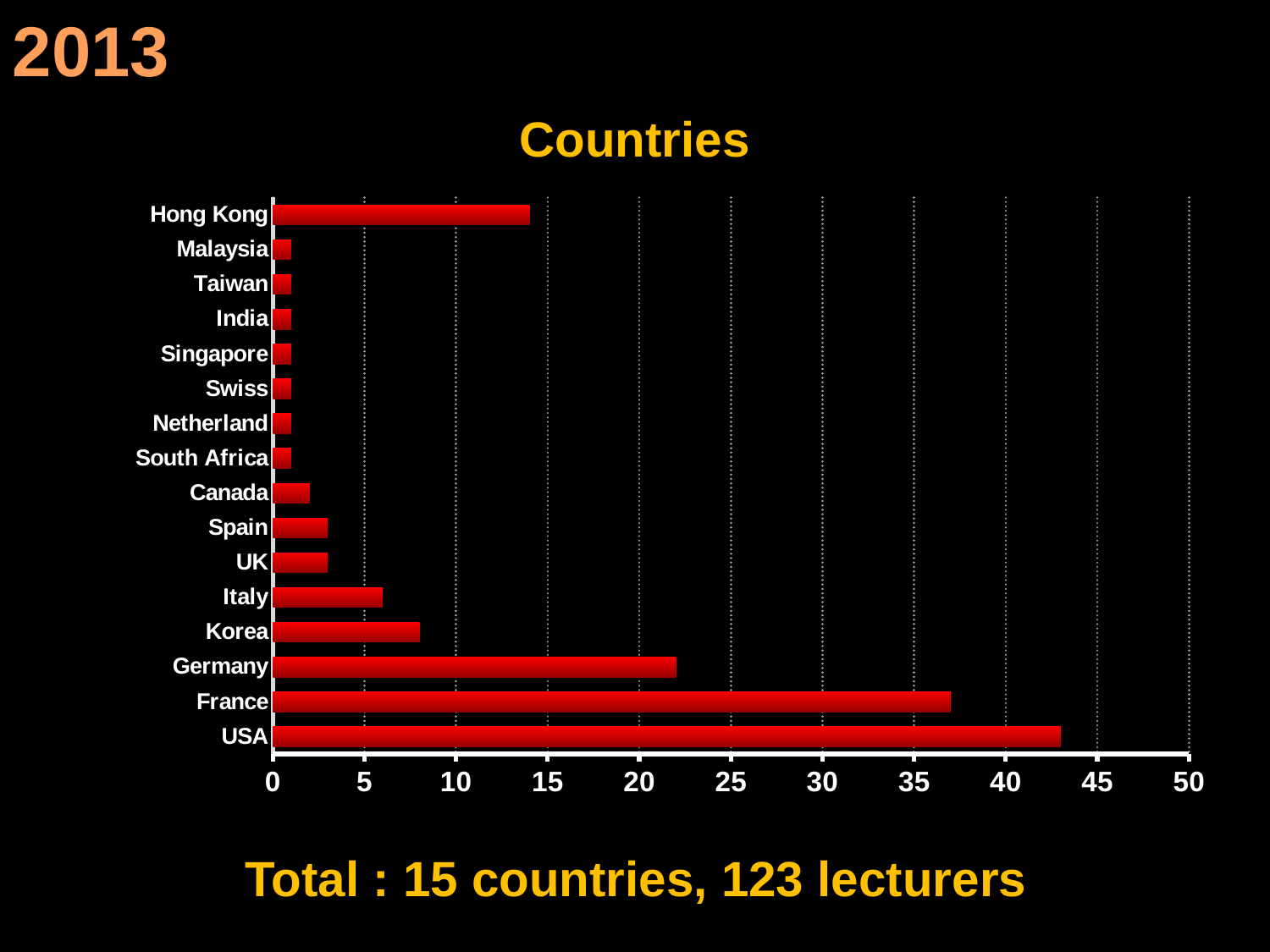

2013
Countries

### Chart

| Category | 系列 1 |
|---|---|
| USA | 43.0 |
| France | 37.0 |
| Germany | 22.0 |
| Korea | 8.0 |
| Italy | 6.0 |
| UK | 3.0 |
| Spain | 3.0 |
| Canada | 2.0 |
| South Africa | 1.0 |
| Netherland | 1.0 |
| Swiss | 1.0 |
| Singapore | 1.0 |
| India | 1.0 |
| Taiwan | 1.0 |
| Malaysia | 1.0 |
| Hong Kong | 14.0 |
Total : 15 countries, 123 lecturers